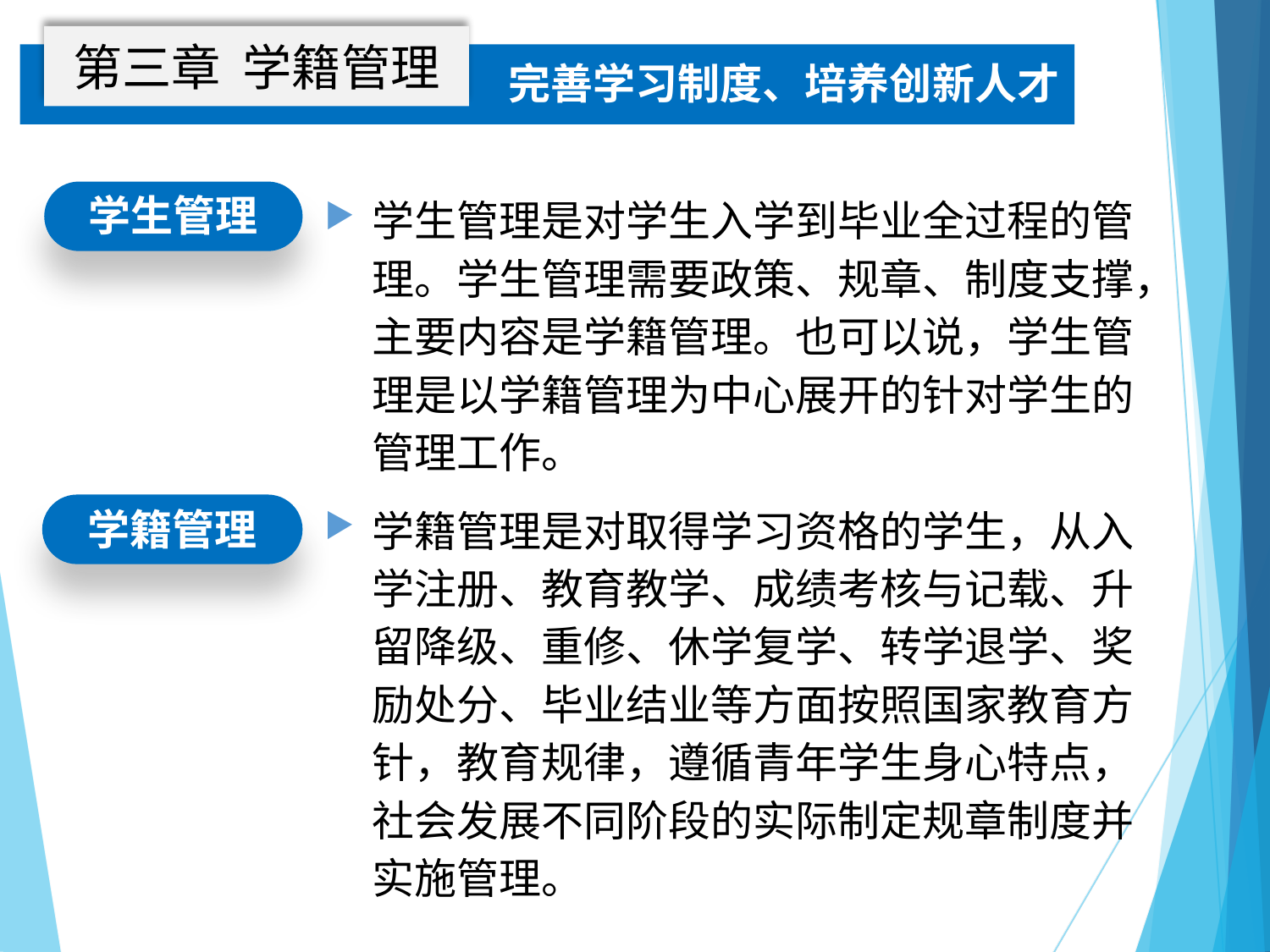

第三章  学籍管理
完善学习制度、培养创新人才
学生管理是对学生入学到毕业全过程的管理。学生管理需要政策、规章、制度支撑，主要内容是学籍管理。也可以说，学生管理是以学籍管理为中心展开的针对学生的管理工作。
学生管理

学籍管理是对取得学习资格的学生，从入学注册、教育教学、成绩考核与记载、升留降级、重修、休学复学、转学退学、奖励处分、毕业结业等方面按照国家教育方针，教育规律，遵循青年学生身心特点，社会发展不同阶段的实际制定规章制度并实施管理。

学籍管理